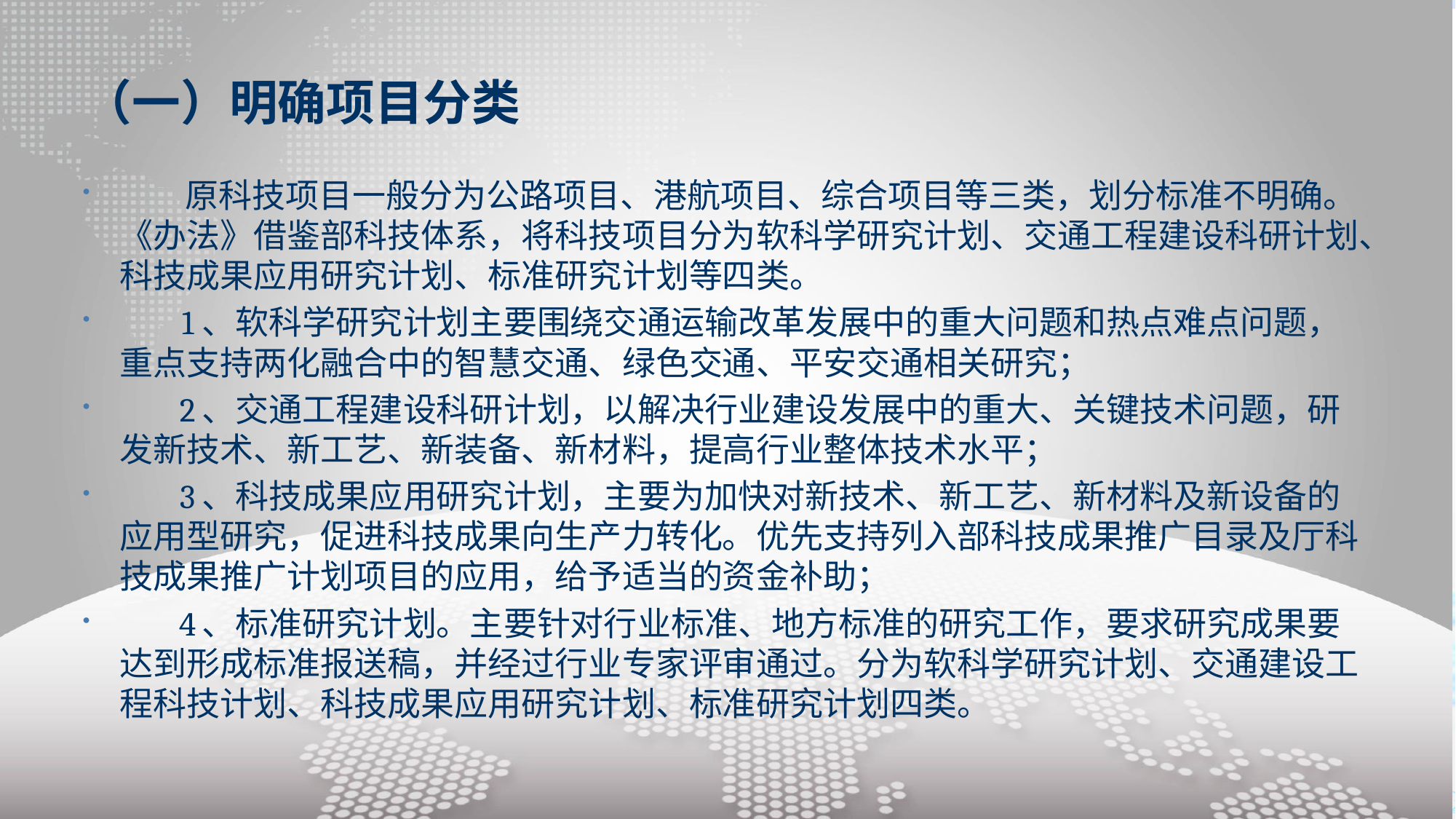

# （一）明确项目分类
        原科技项目一般分为公路项目、港航项目、综合项目等三类，划分标准不明确。《办法》借鉴部科技体系，将科技项目分为软科学研究计划、交通工程建设科研计划、科技成果应用研究计划、标准研究计划等四类。
        1、软科学研究计划主要围绕交通运输改革发展中的重大问题和热点难点问题，重点支持两化融合中的智慧交通、绿色交通、平安交通相关研究；
        2、交通工程建设科研计划，以解决行业建设发展中的重大、关键技术问题，研发新技术、新工艺、新装备、新材料，提高行业整体技术水平；
        3、科技成果应用研究计划，主要为加快对新技术、新工艺、新材料及新设备的应用型研究，促进科技成果向生产力转化。优先支持列入部科技成果推广目录及厅科技成果推广计划项目的应用，给予适当的资金补助；
        4、标准研究计划。主要针对行业标准、地方标准的研究工作，要求研究成果要达到形成标准报送稿，并经过行业专家评审通过。分为软科学研究计划、交通建设工程科技计划、科技成果应用研究计划、标准研究计划四类。